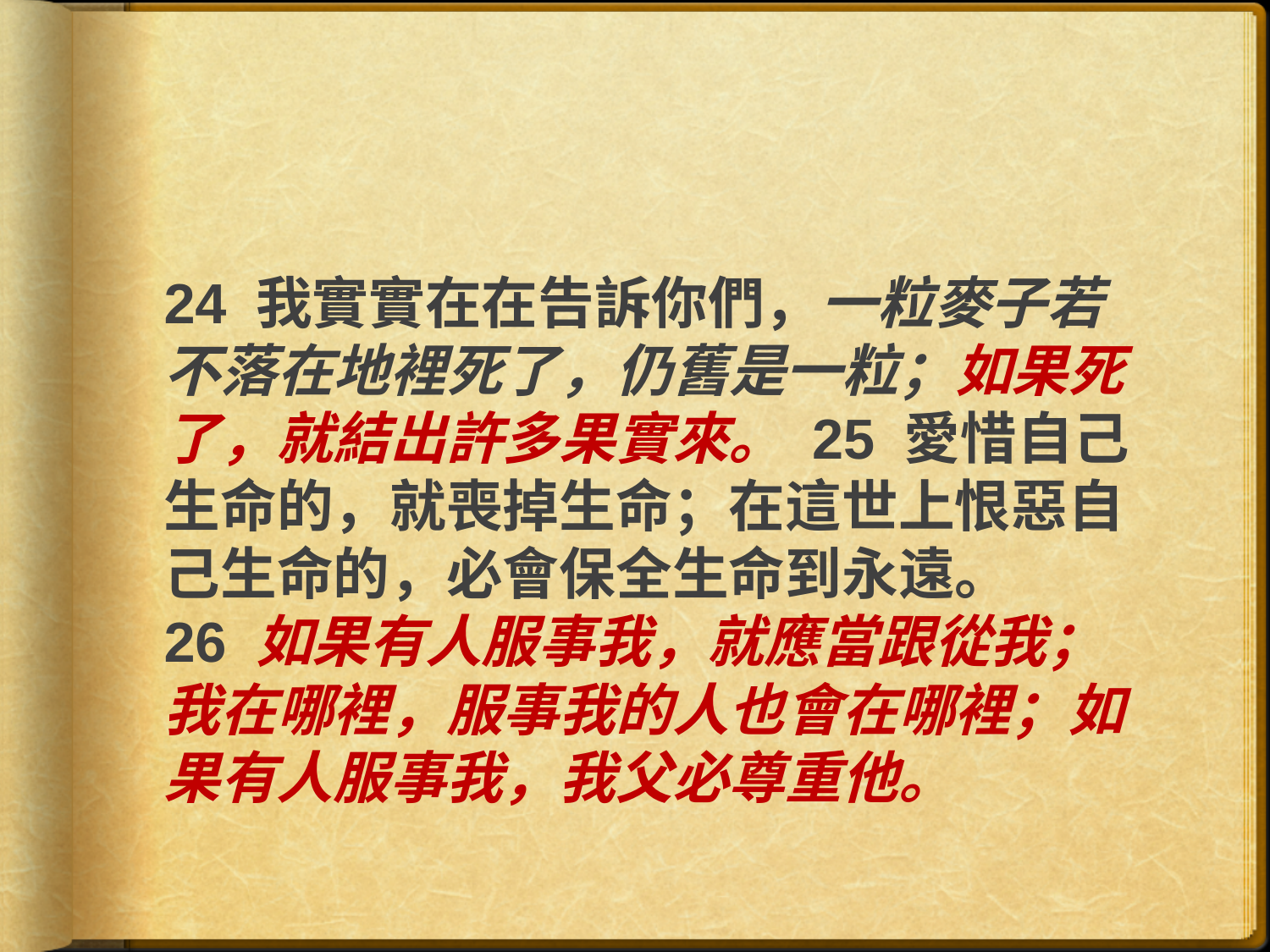

#
24 我實實在在告訴你們，一粒麥子若不落在地裡死了，仍舊是一粒；如果死了，就結出許多果實來。 25 愛惜自己生命的，就喪掉生命；在這世上恨惡自己生命的，必會保全生命到永遠。 26 如果有人服事我，就應當跟從我；我在哪裡，服事我的人也會在哪裡；如果有人服事我，我父必尊重他。